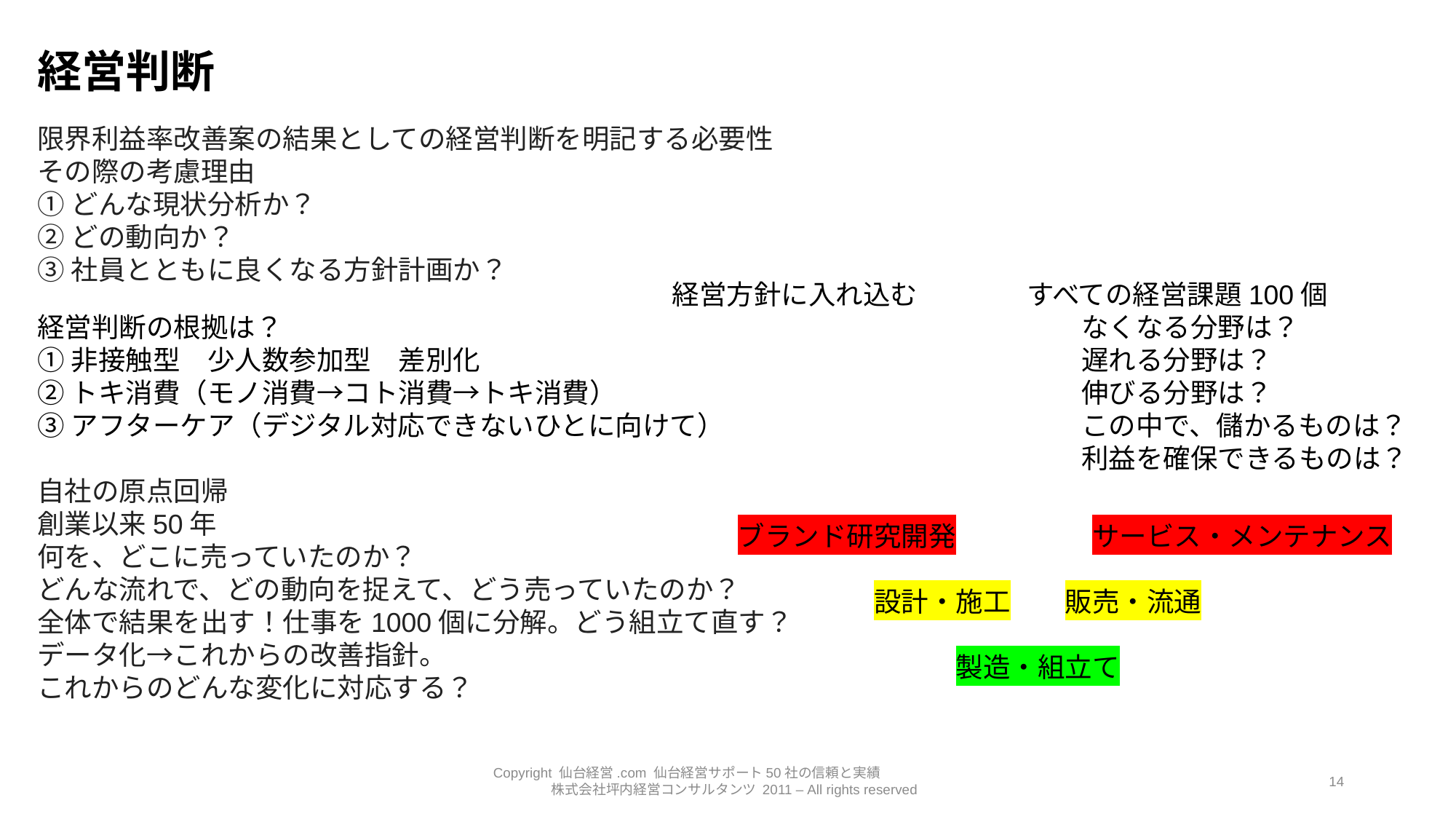

# 経営判断
限界利益率改善案の結果としての経営判断を明記する必要性
その際の考慮理由
①どんな現状分析か？
②どの動向か？
③社員とともに良くなる方針計画か？

経営判断の根拠は？
①非接触型　少人数参加型　差別化
②トキ消費（モノ消費→コト消費→トキ消費）
③アフターケア（デジタル対応できないひとに向けて）

自社の原点回帰
創業以来50年
何を、どこに売っていたのか？
どんな流れで、どの動向を捉えて、どう売っていたのか？
全体で結果を出す！仕事を1000個に分解。どう組立て直す？
データ化→これからの改善指針。
これからのどんな変化に対応する？

経営方針に入れ込む　　　　すべての経営課題100個
　　　　　　　　　　　　　　　なくなる分野は？
　　　　　　　　　　　　　　　遅れる分野は？
　　　　　　　　　　　　　　　伸びる分野は？
　　　　　　　　　　　　　　　この中で、儲かるものは？
　　　　　　　　　　　　　　　利益を確保できるものは？

　ブランド研究開発　　　　　サービス・メンテナンス

　　　　　　設計・施工　　販売・流通

　　　　　　　　　製造・組立て
Copyright 仙台経営.com 仙台経営サポート50社の信頼と実績　　　　　　　株式会社坪内経営コンサルタンツ 2011 – All rights reserved
14